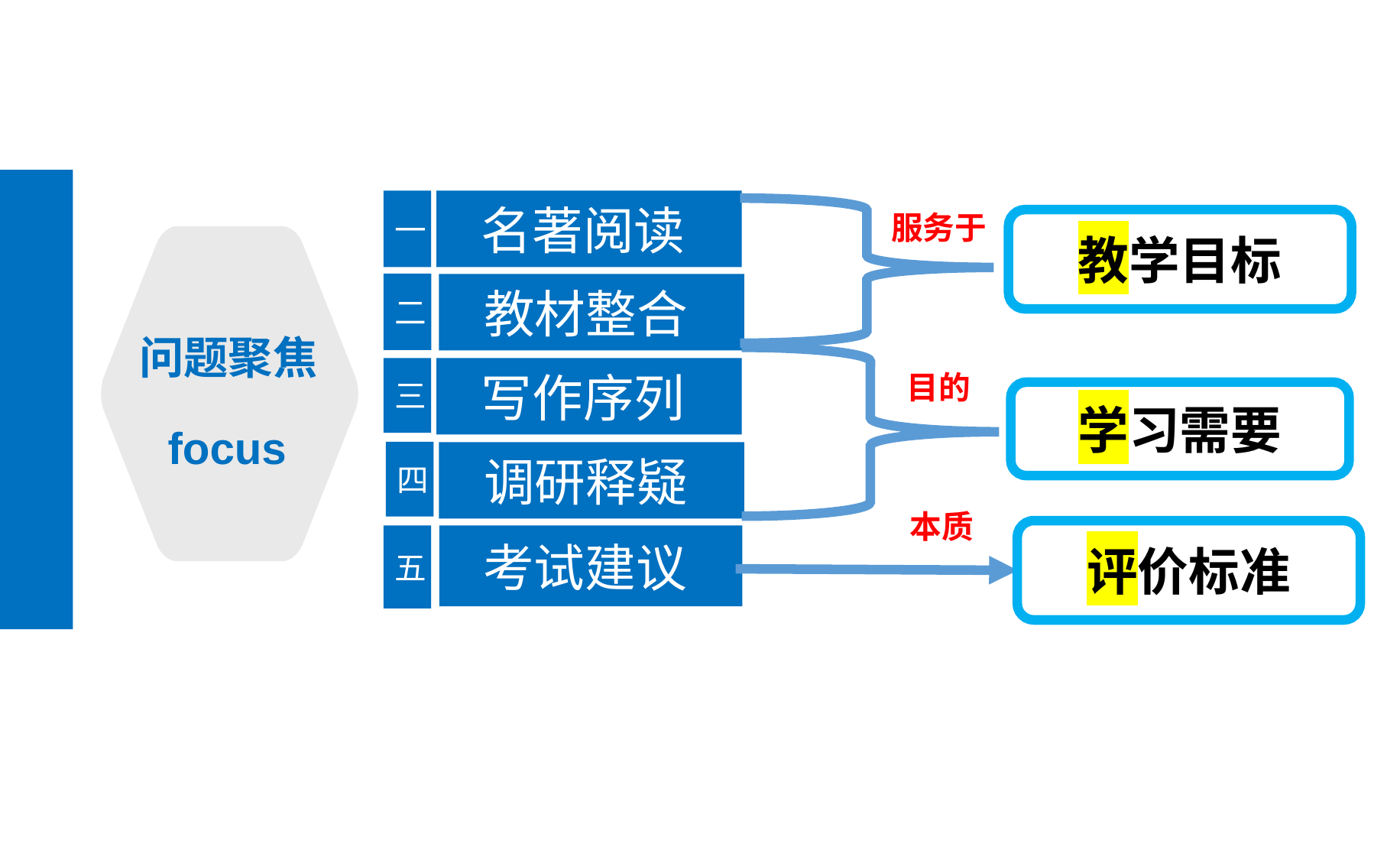

名著阅读
一
写作序列
三
考试建议
五

服务于
教学目标

二
教材整合
问题聚焦

 目的
学习需要
 focus
四
调研释疑
本质
评价标准